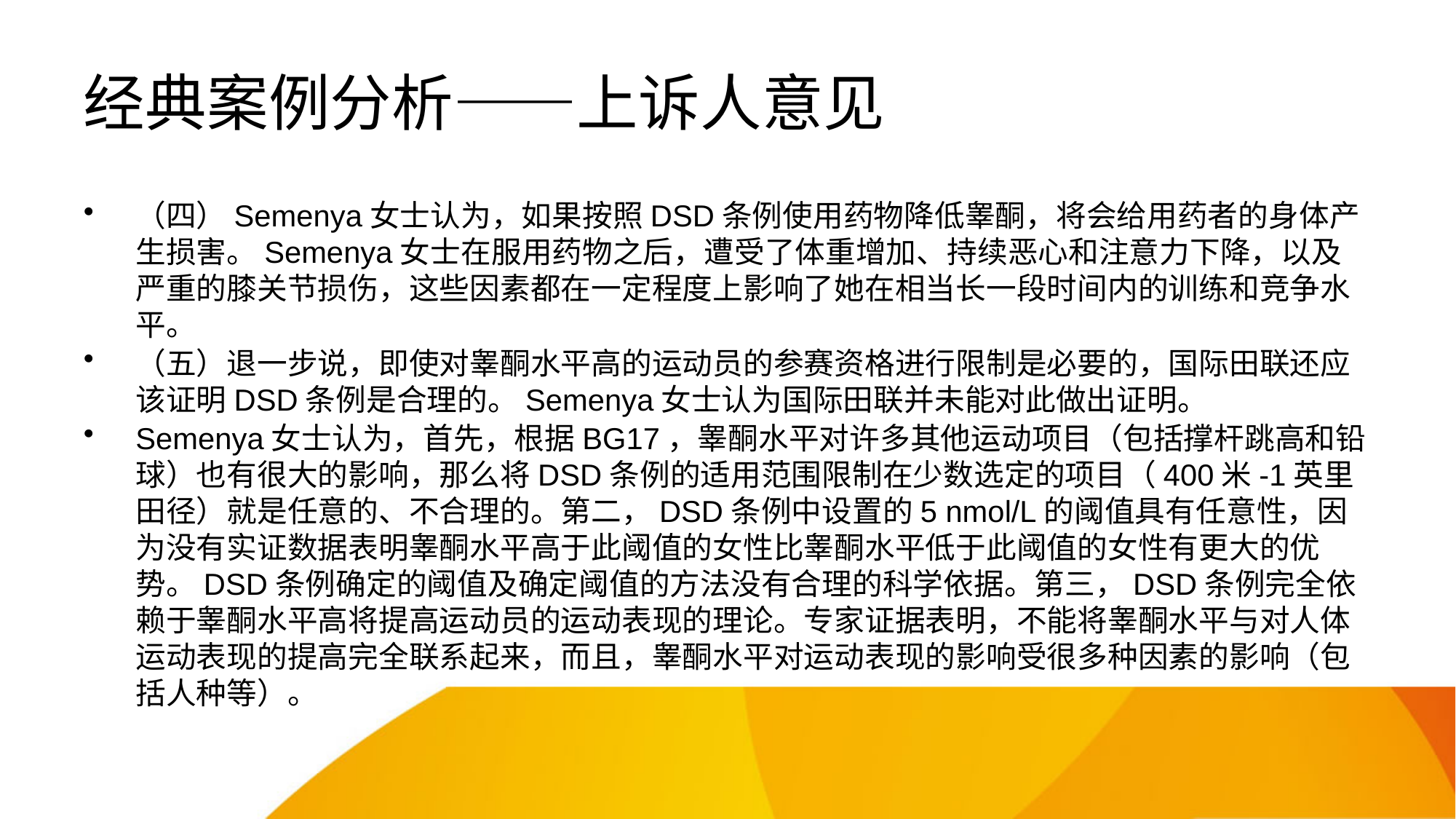

# 经典案例分析——上诉人意见
（四）Semenya女士认为，如果按照DSD条例使用药物降低睾酮，将会给用药者的身体产生损害。Semenya女士在服用药物之后，遭受了体重增加、持续恶心和注意力下降，以及严重的膝关节损伤，这些因素都在一定程度上影响了她在相当长一段时间内的训练和竞争水平。
（五）退一步说，即使对睾酮水平高的运动员的参赛资格进行限制是必要的，国际田联还应该证明DSD条例是合理的。Semenya女士认为国际田联并未能对此做出证明。
Semenya女士认为，首先，根据BG17，睾酮水平对许多其他运动项目（包括撑杆跳高和铅球）也有很大的影响，那么将DSD条例的适用范围限制在少数选定的项目（400米-1英里田径）就是任意的、不合理的。第二，DSD条例中设置的5 nmol/L的阈值具有任意性，因为没有实证数据表明睾酮水平高于此阈值的女性比睾酮水平低于此阈值的女性有更大的优势。DSD条例确定的阈值及确定阈值的方法没有合理的科学依据。第三，DSD条例完全依赖于睾酮水平高将提高运动员的运动表现的理论。专家证据表明，不能将睾酮水平与对人体运动表现的提高完全联系起来，而且，睾酮水平对运动表现的影响受很多种因素的影响（包括人种等）。